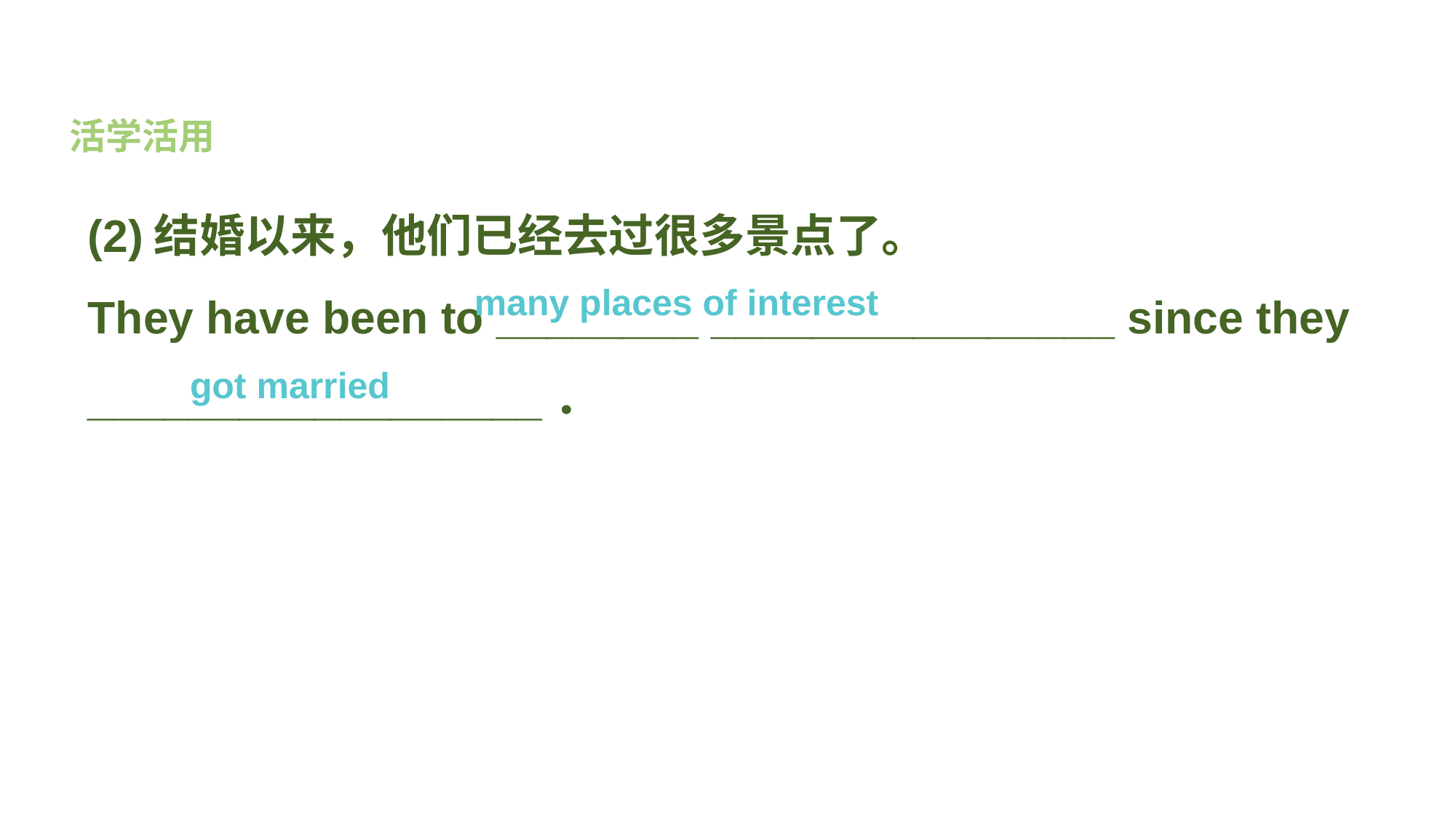

活学活用
(2)结婚以来，他们已经去过很多景点了。
They have been to ________ ________________ since they __________________．
many places of interest
got married